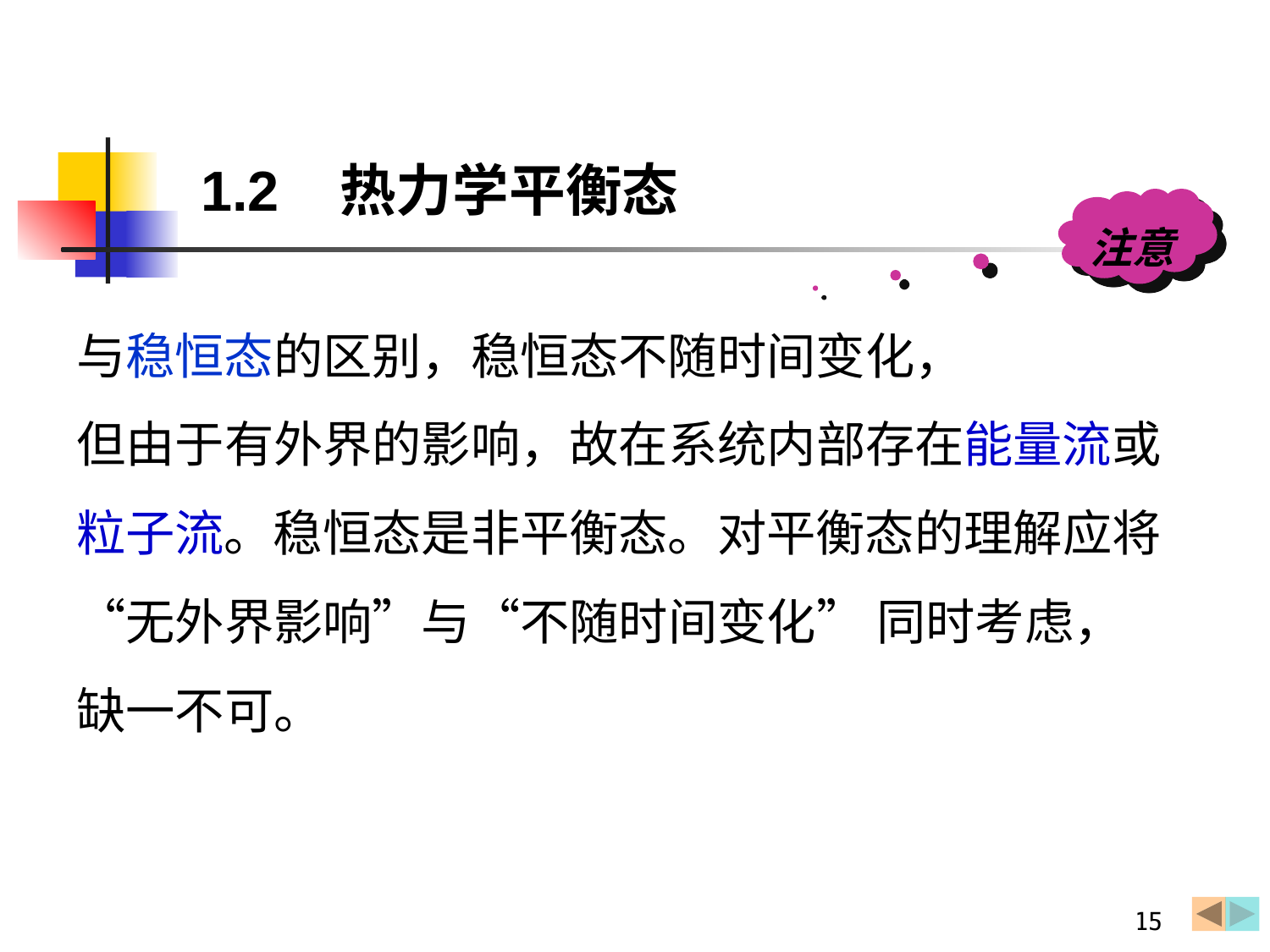

1.2   热力学平衡态
注意

与稳恒态的区别，稳恒态不随时间变化，
但由于有外界的影响，故在系统内部存在能量流或粒子流。稳恒态是非平衡态。对平衡态的理解应将“无外界影响”与“不随时间变化” 同时考虑，缺一不可。

15